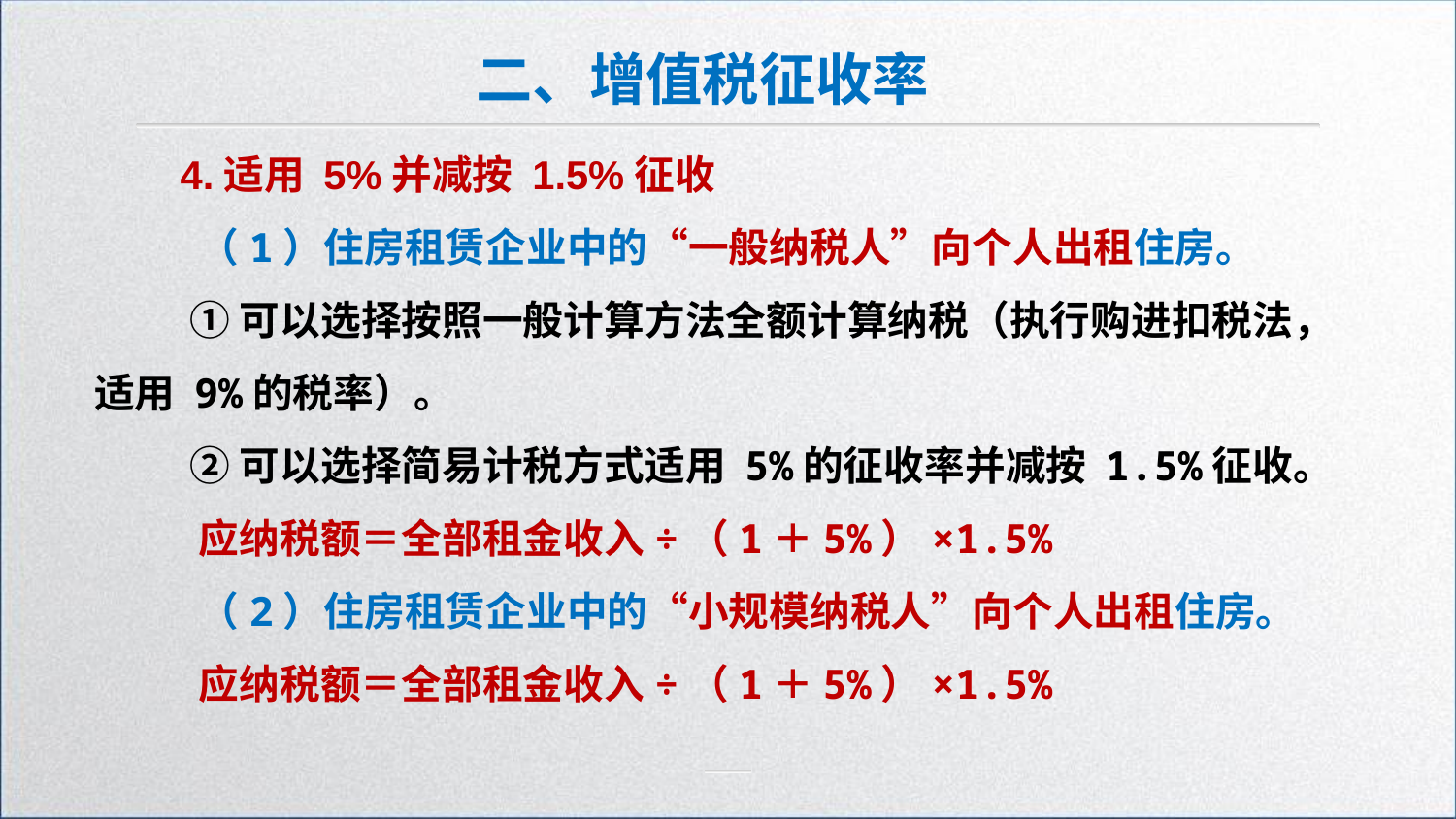

二、增值税征收率
4.适用 5%并减按 1.5%征收
 （1）住房租赁企业中的“一般纳税人”向个人出租住房。
 ①可以选择按照一般计算方法全额计算纳税（执行购进扣税法，适用 9%的税率）。
 ②可以选择简易计税方式适用 5%的征收率并减按 1.5%征收。
 应纳税额＝全部租金收入÷（1＋5%）×1.5%
 （2）住房租赁企业中的“小规模纳税人”向个人出租住房。
 应纳税额＝全部租金收入÷（1＋5%）×1.5%